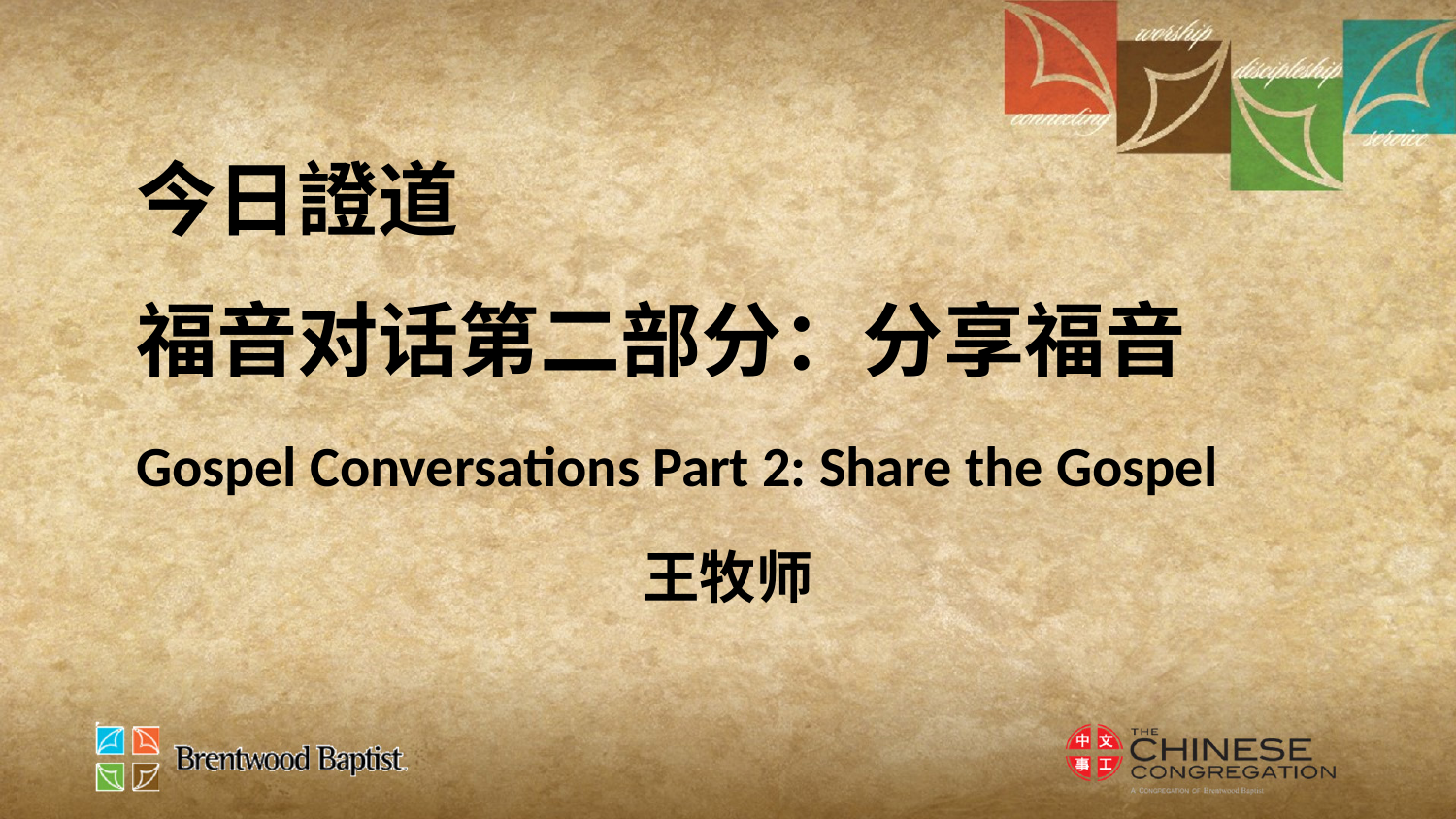

今日證道

福音对话第二部分：分享福音

Gospel Conversations Part 2: Share the Gospel

王牧师